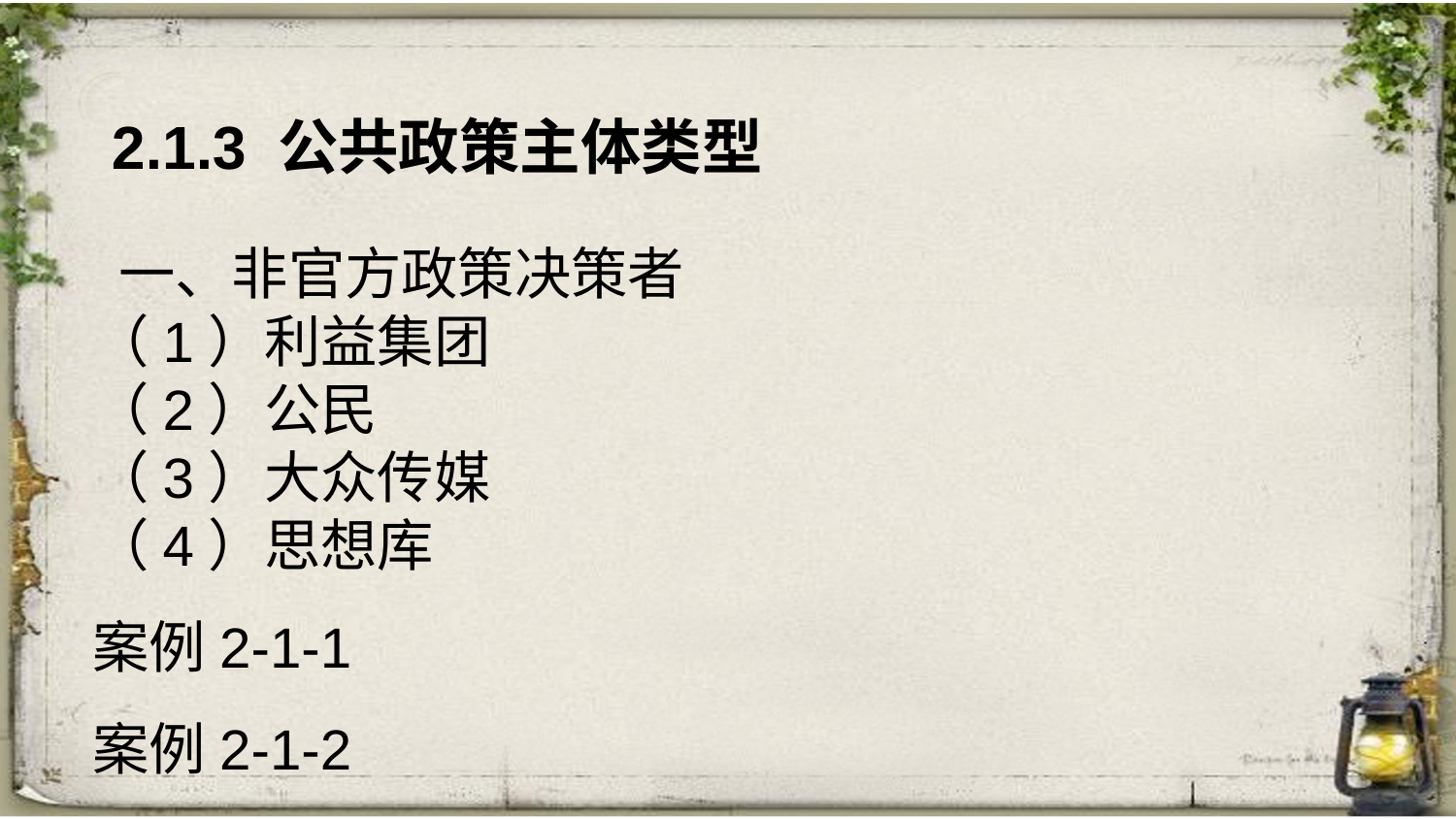

2.1.3 公共政策主体类型
 一、非官方政策决策者
（1）利益集团
（2）公民
（3）大众传媒
（4）思想库
案例2-1-1
案例2-1-2